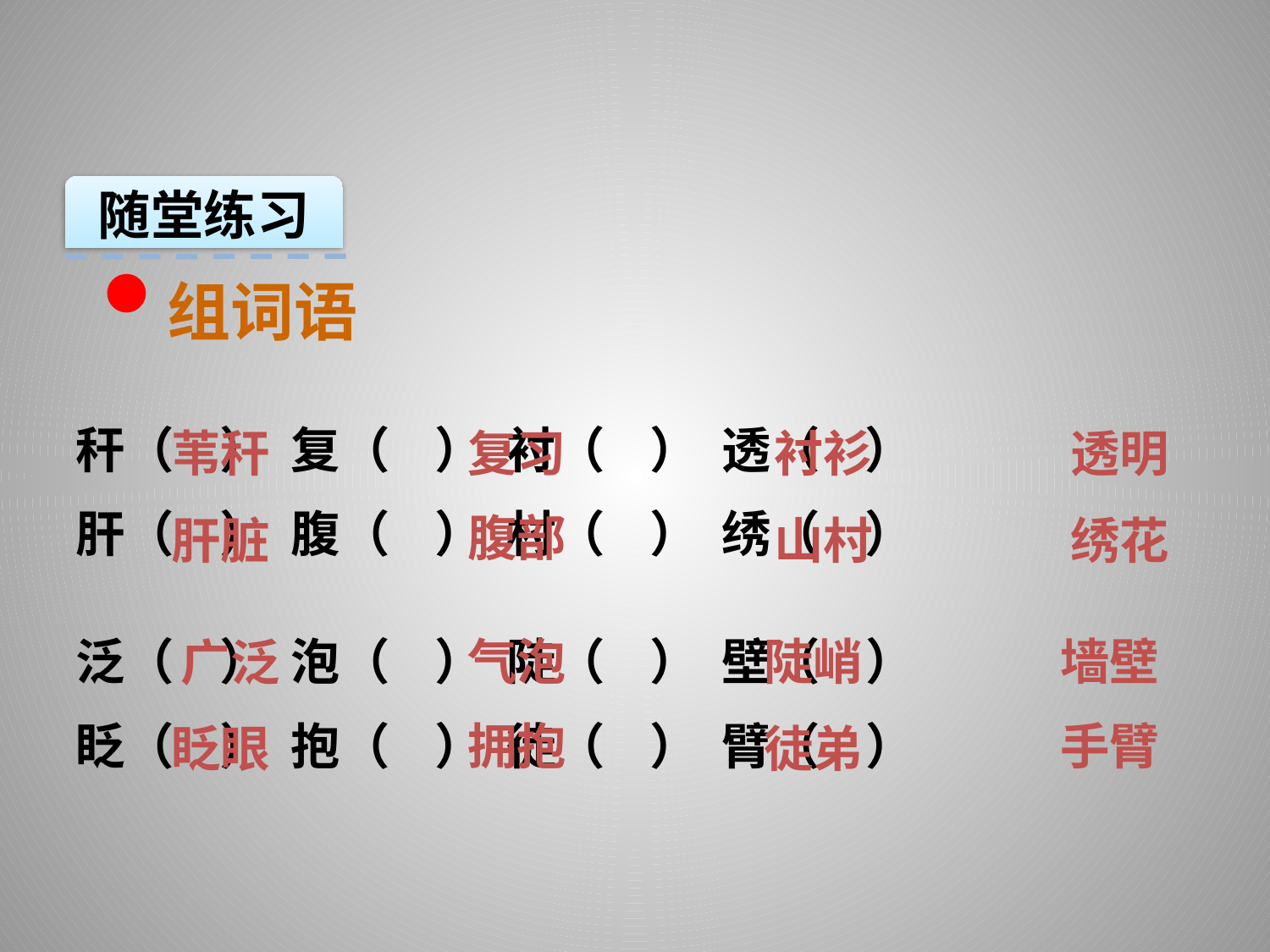

随堂练习

组词语
秆（    ）  复（    ）  衬（    ）  透（    ）
肝（    ）  腹（    ）  村（    ）  绣（    ）
苇秆
复习
衬衫
透明
腹部
肝脏
山村
绣花
泛（    ）  泡（    ）  陡（    ）  壁（    ）
眨（    ）  抱（    ）  徒（    ）  臂（    ）
气泡
陡峭
墙壁
广泛
拥抱
手臂
眨眼
徒弟